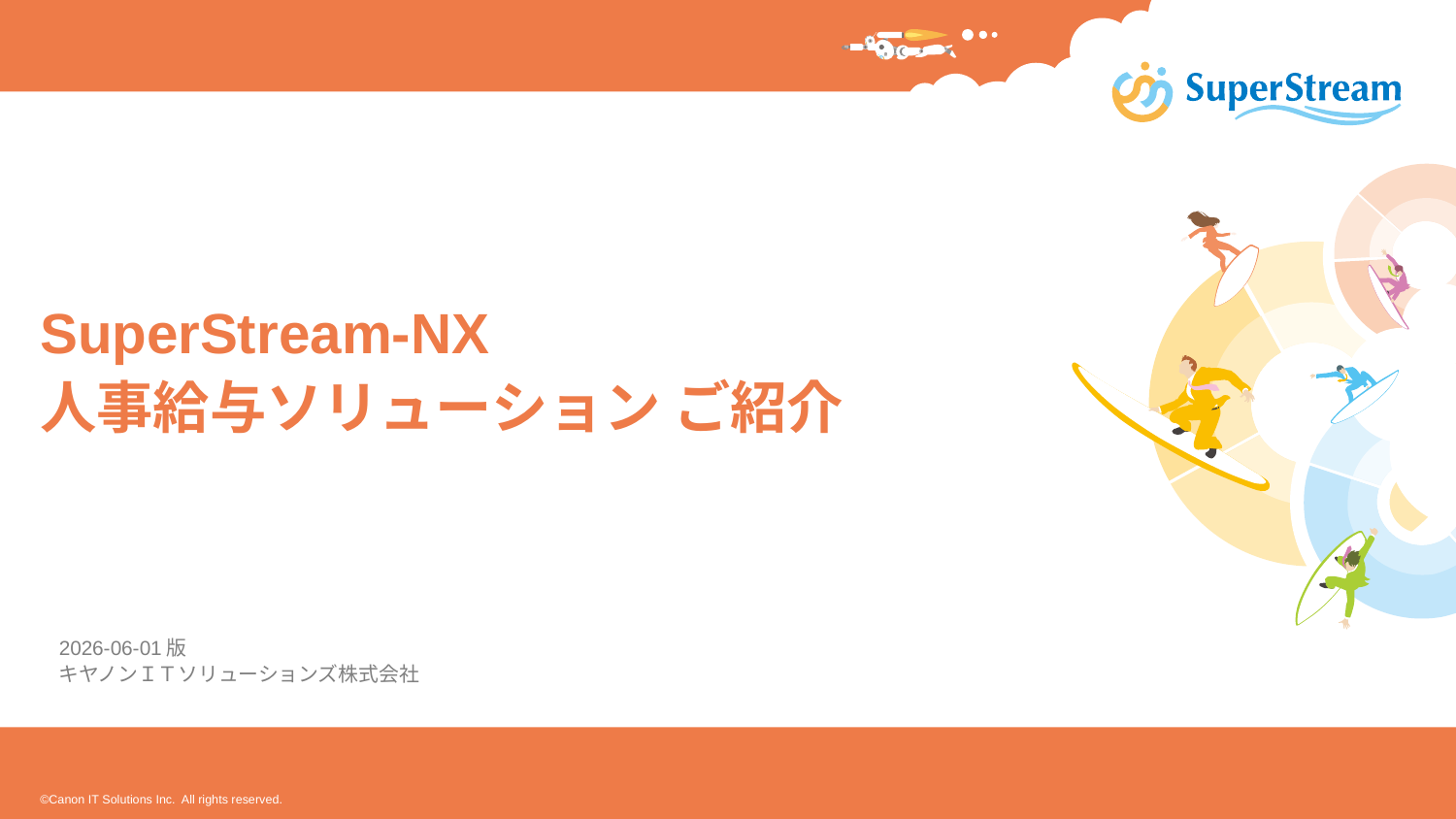

# SuperStream-NX 人事給与ソリューション ご紹介
2026-06-01版
キヤノンＩＴソリューションズ株式会社
©Canon IT Solutions Inc.  All rights reserved.